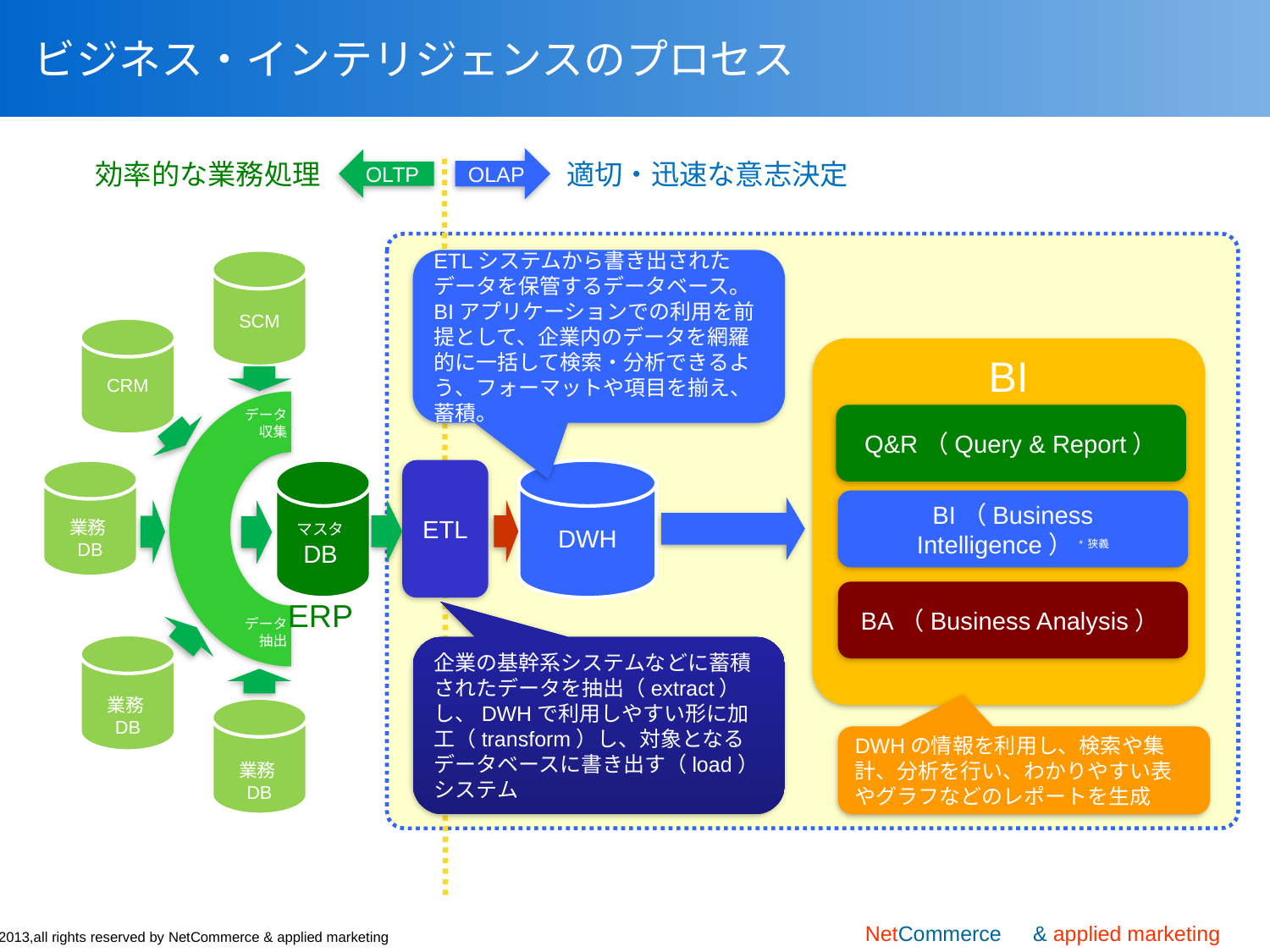

# ビジネス・インテリジェンスのプロセス
OLAP
OLTP
効率的な業務処理
適切・迅速な意志決定

ETLシステムから書き出されたデータを保管するデータベース。BIアプリケーションでの利用を前提として、企業内のデータを網羅的に一括して検索・分析できるよう、フォーマットや項目を揃え、蓄積。
SCM

BI
Q&R（Query & Report）

BI（Business Intelligence）*狭義
BA（Business Analysis）
DWHの情報を利用し、検索や集計、分析を行い、わかりやすい表やグラフなどのレポートを生成

CRM
データ
収集

ETL

業務DB
マスタ
DB

DWH

ERP
データ
抽出

企業の基幹系システムなどに蓄積されたデータを抽出（extract）し、DWHで利用しやすい形に加工（transform）し、対象となるデータベースに書き出す（load）システム

業務DB

業務DB